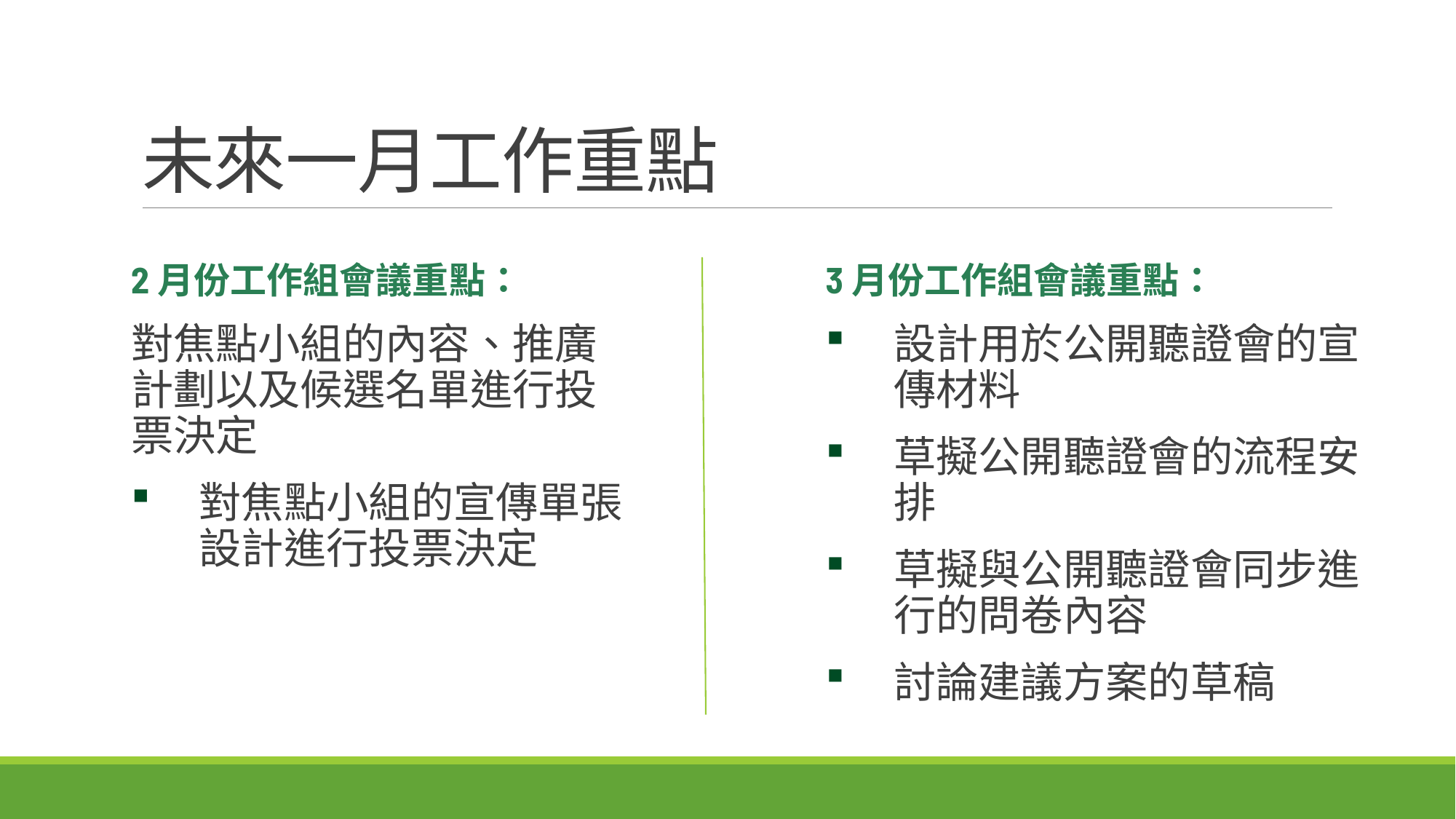

# 未來一月工作重點
2月份工作組會議重點：
對焦點小組的內容、推廣計劃以及候選名單進行投票決定
對焦點小組的宣傳單張設計進行投票決定

3月份工作組會議重點：
設計用於公開聽證會的宣傳材料
草擬公開聽證會的流程安排
草擬與公開聽證會同步進行的問卷內容
討論建議方案的草稿